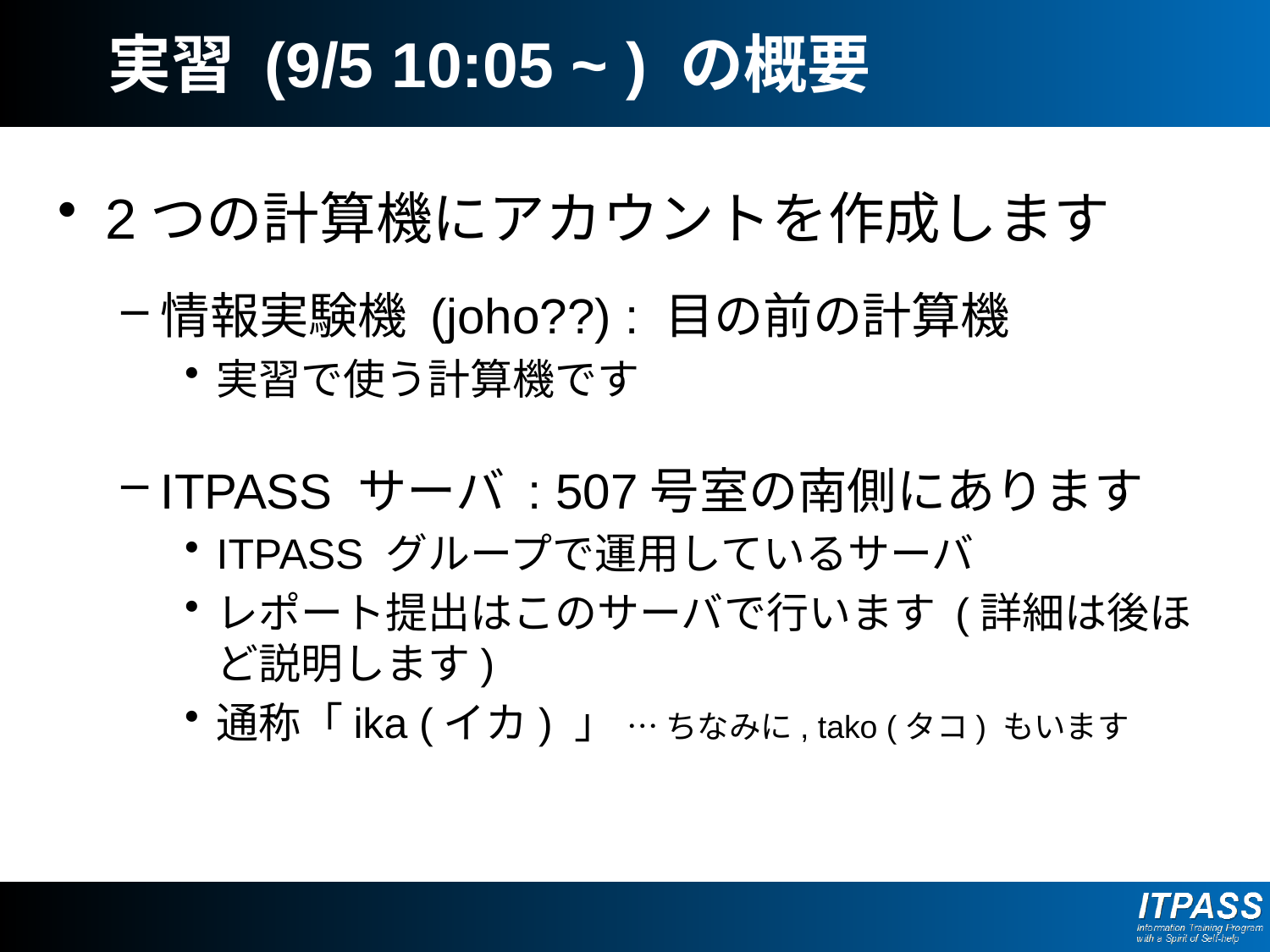

# 実習 (9/5 10:05 ~ ) の概要
2つの計算機にアカウントを作成します

情報実験機 (joho??) : 目の前の計算機
実習で使う計算機です

ITPASS サーバ : 507号室の南側にあります
ITPASS グループで運用しているサーバ
レポート提出はこのサーバで行います (詳細は後ほど説明します)
通称「ika (イカ) 」 … ちなみに, tako (タコ) もいます